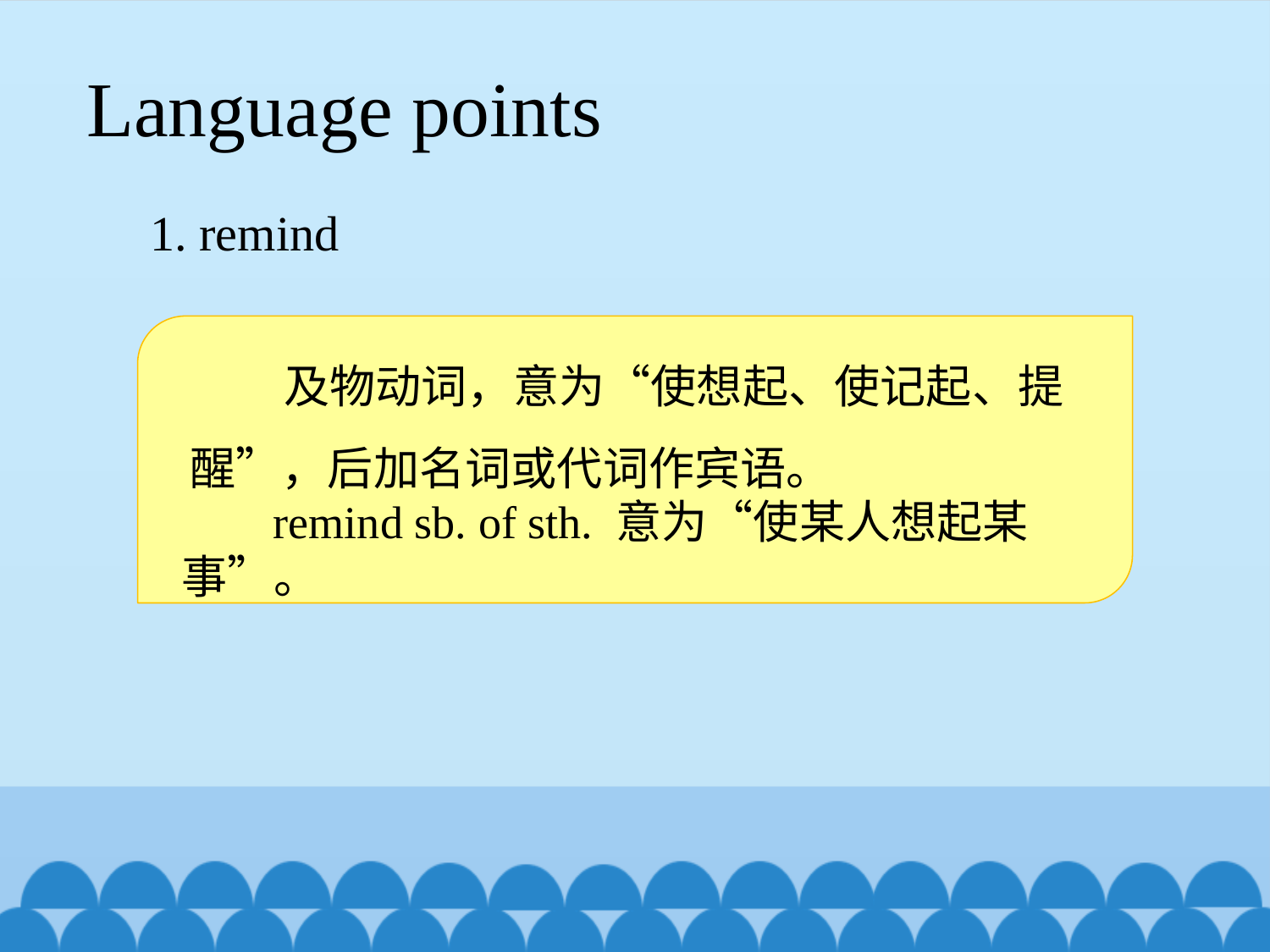

Language points
1. remind

        及物动词，意为“使想起、使记起、提醒”，后加名词或代词作宾语。
        remind sb. of sth. 意为“使某人想起某事”。